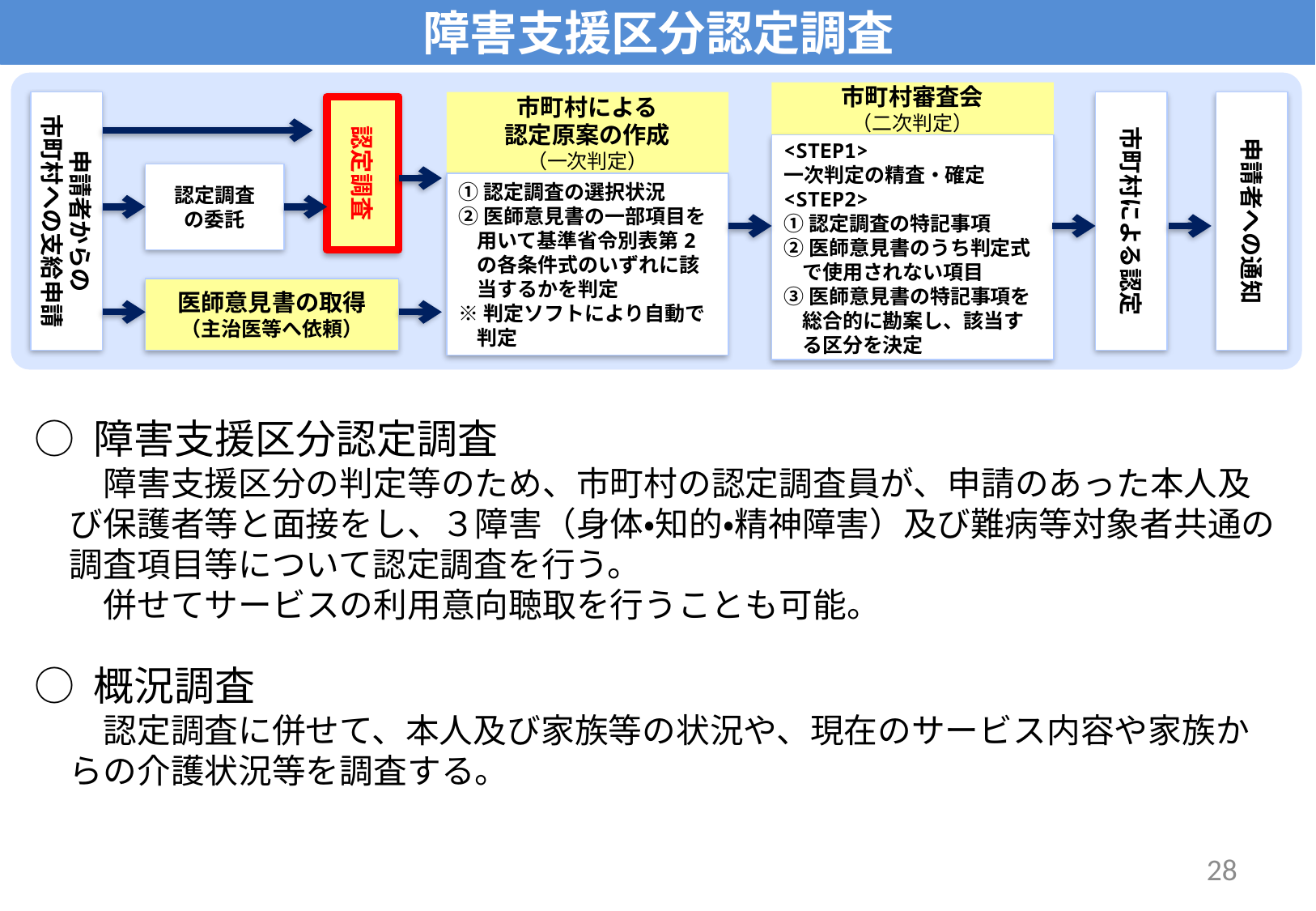

# 障害支援区分認定調査

市町村審査会
（二次判定）
申請者からの
市町村への支給申請
市町村による
認定原案の作成
（一次判定）
市町村による認定
申請者への通知
認定調査

<STEP1>
一次判定の精査・確定
<STEP2>
①認定調査の特記事項
②医師意見書のうち判定式で使用されない項目
③医師意見書の特記事項を総合的に勘案し、該当する区分を決定

認定調査
の委託
①認定調査の選択状況
②医師意見書の一部項目を用いて基準省令別表第2の各条件式のいずれに該当するかを判定
※判定ソフトにより自動で判定
医師意見書の取得
（主治医等へ依頼）
○ 障害支援区分認定調査
　障害支援区分の判定等のため、市町村の認定調査員が、申請のあった本人及び保護者等と面接をし、３障害（身体・知的・精神障害）及び難病等対象者共通の調査項目等について認定調査を行う。
　併せてサービスの利用意向聴取を行うことも可能。

○ 概況調査
　認定調査に併せて、本人及び家族等の状況や、現在のサービス内容や家族からの介護状況等を調査する。
28